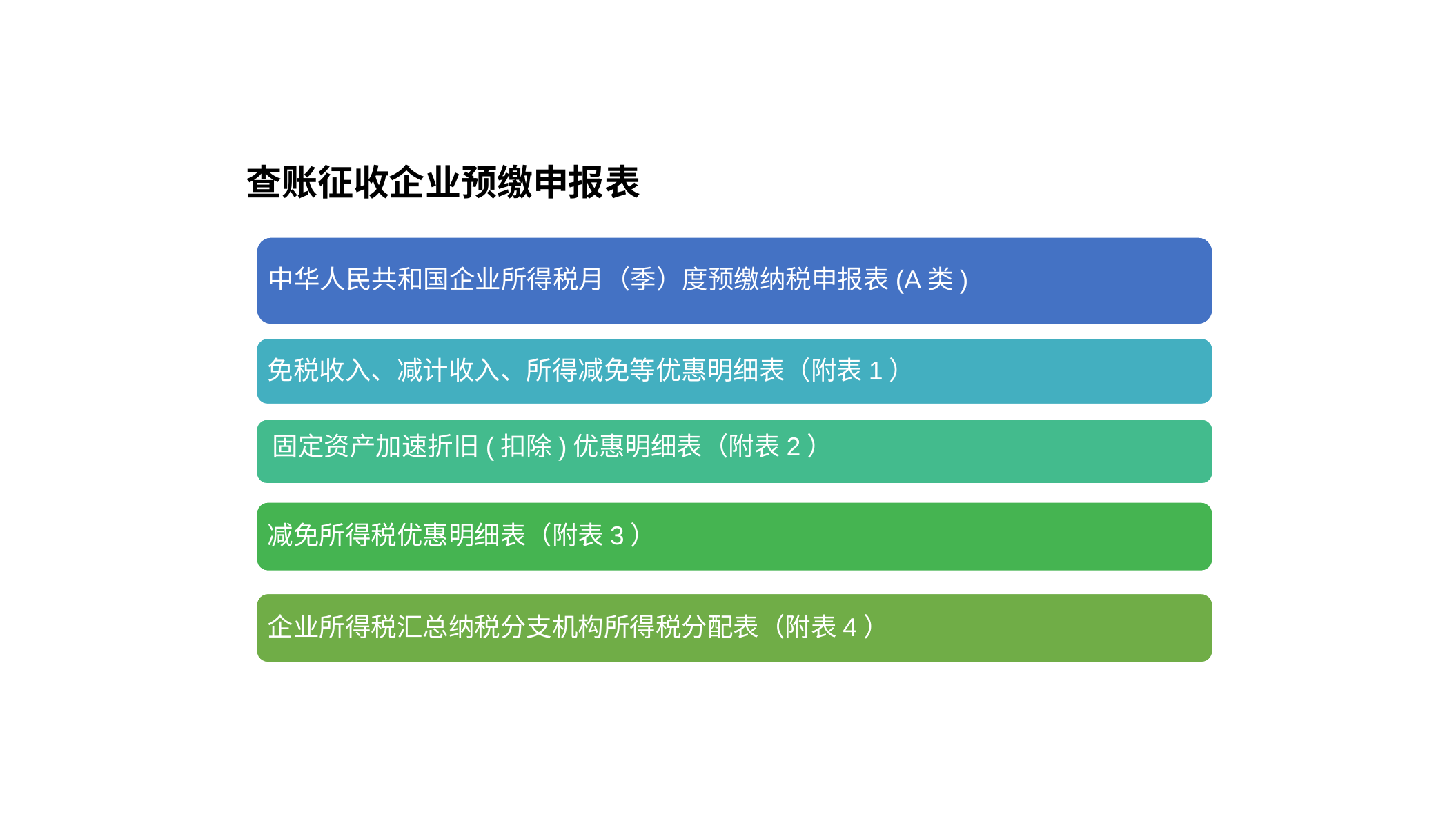

查账征收企业预缴申报表
中华人民共和国企业所得税月（季）度预缴纳税申报表(A类)
免税收入、减计收入、所得减免等优惠明细表（附表1）

减免所得税优惠明细表（附表3）
企业所得税汇总纳税分支机构所得税分配表（附表4）
固定资产加速折旧(扣除)优惠明细表（附表2）